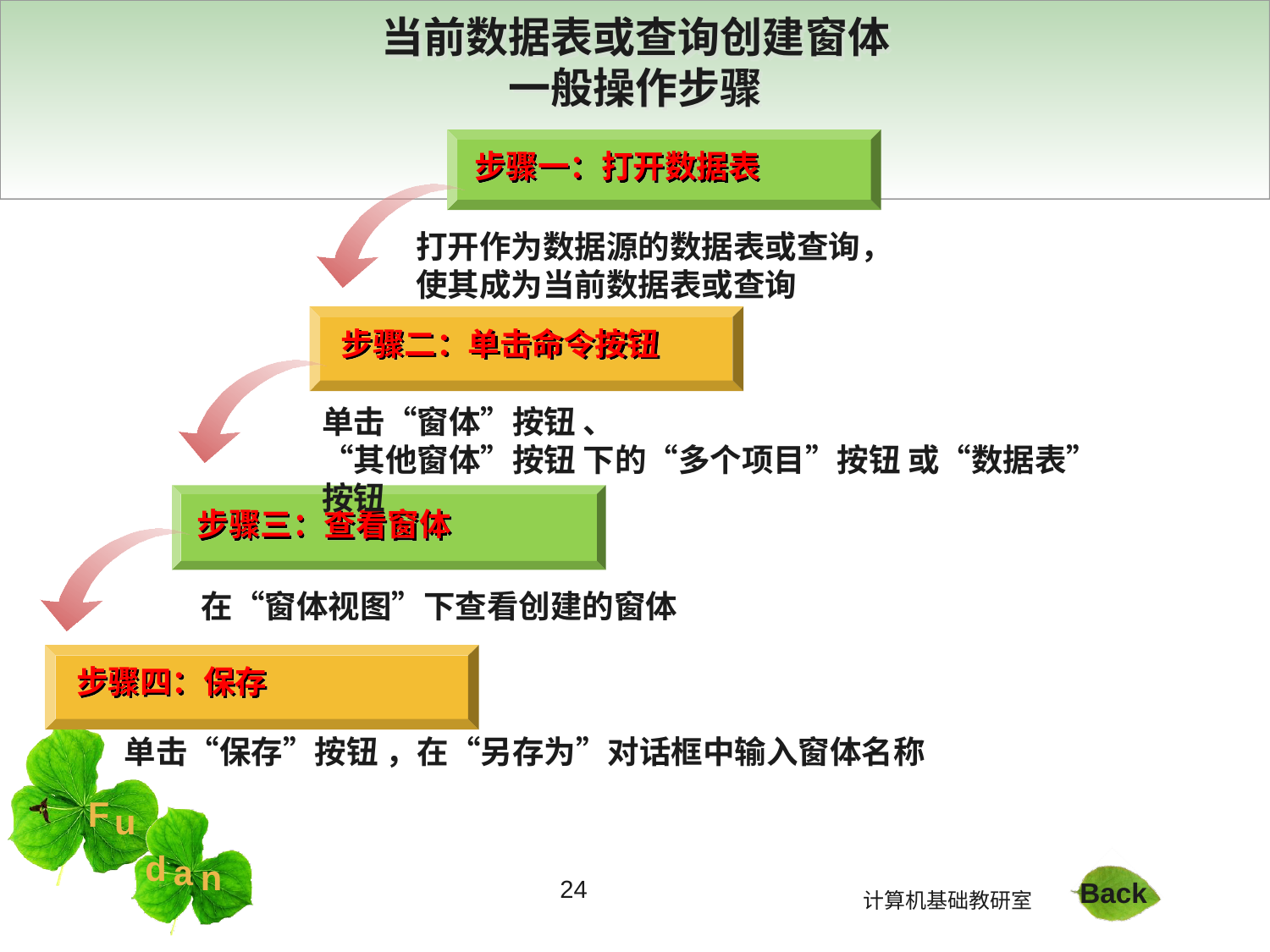

# 当前数据表或查询创建窗体 一般操作步骤

步骤一：打开数据表

打开作为数据源的数据表或查询，使其成为当前数据表或查询

步骤二：单击命令按钮

单击“窗体”按钮 、
“其他窗体”按钮 下的“多个项目”按钮 或“数据表”按钮

步骤三：查看窗体

在“窗体视图”下查看创建的窗体

步骤四：保存
单击“保存”按钮 ，在“另存为”对话框中输入窗体名称
24
Back